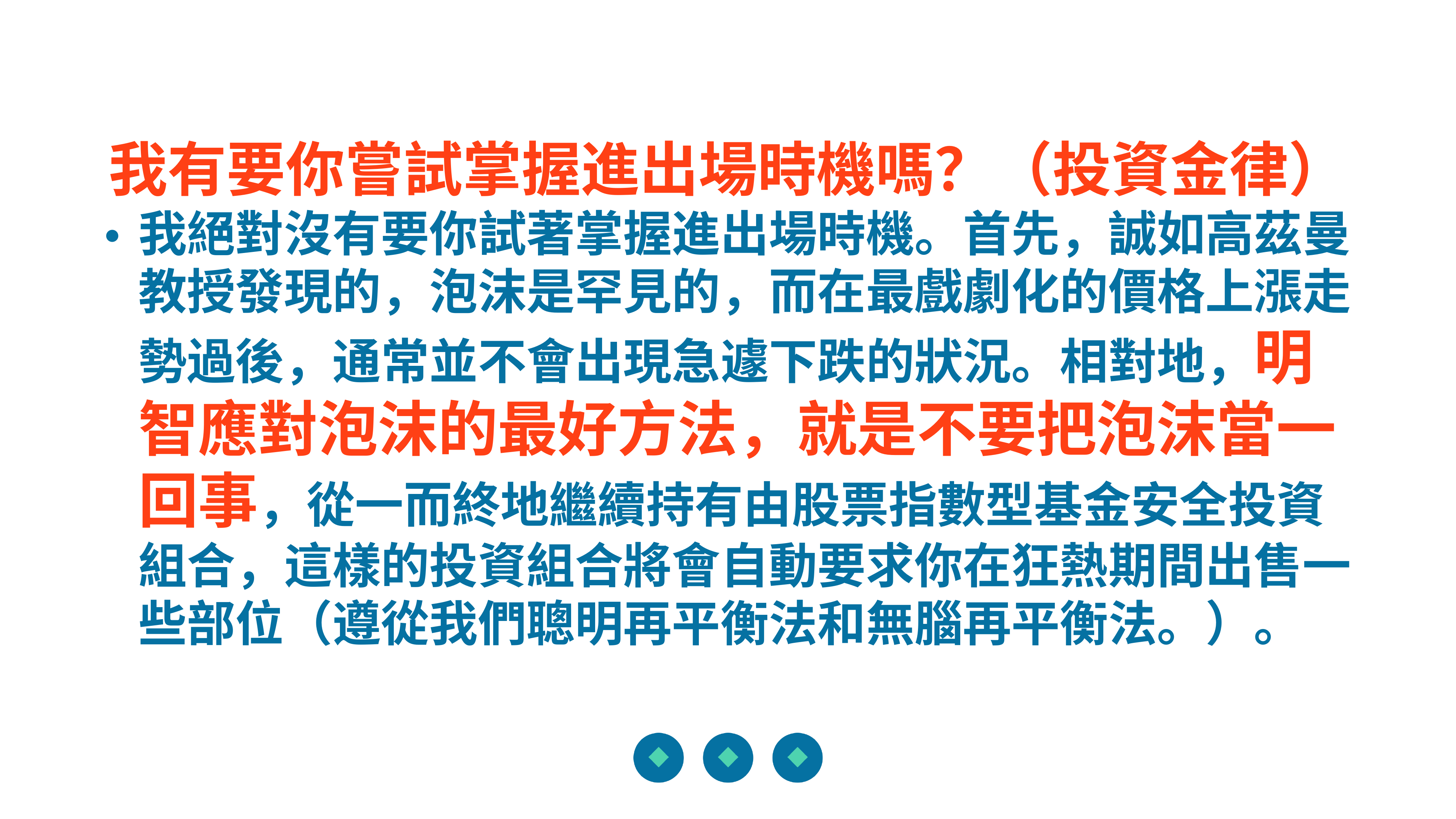

我有要你嘗試掌握進出場時機嗎？（投資金律）
我絕對沒有要你試著掌握進出場時機。首先，誠如高茲曼教授發現的，泡沫是罕見的，而在最戲劇化的價格上漲走勢過後，通常並不會出現急遽下跌的狀況。相對地，明智應對泡沫的最好方法，就是不要把泡沫當一回事，從一而終地繼續持有由股票指數型基金安全投資組合，這樣的投資組合將會自動要求你在狂熱期間出售一些部位（遵從我們聰明再平衡法和無腦再平衡法。）。